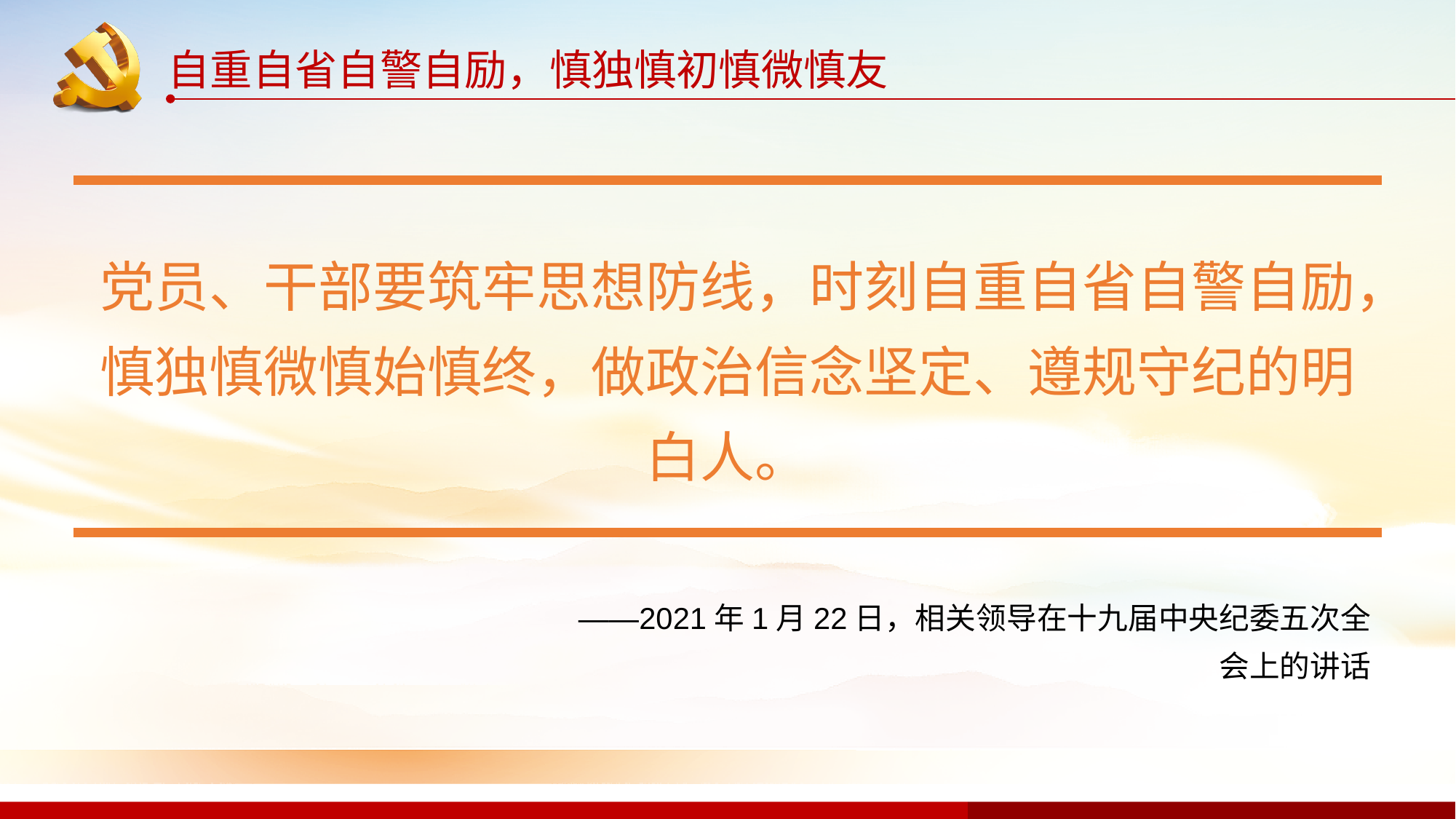

自重自省自警自励，慎独慎初慎微慎友

党员、干部要筑牢思想防线，时刻自重自省自警自励，慎独慎微慎始慎终，做政治信念坚定、遵规守纪的明白人。
——2021年1月22日，相关领导在十九届中央纪委五次全会上的讲话